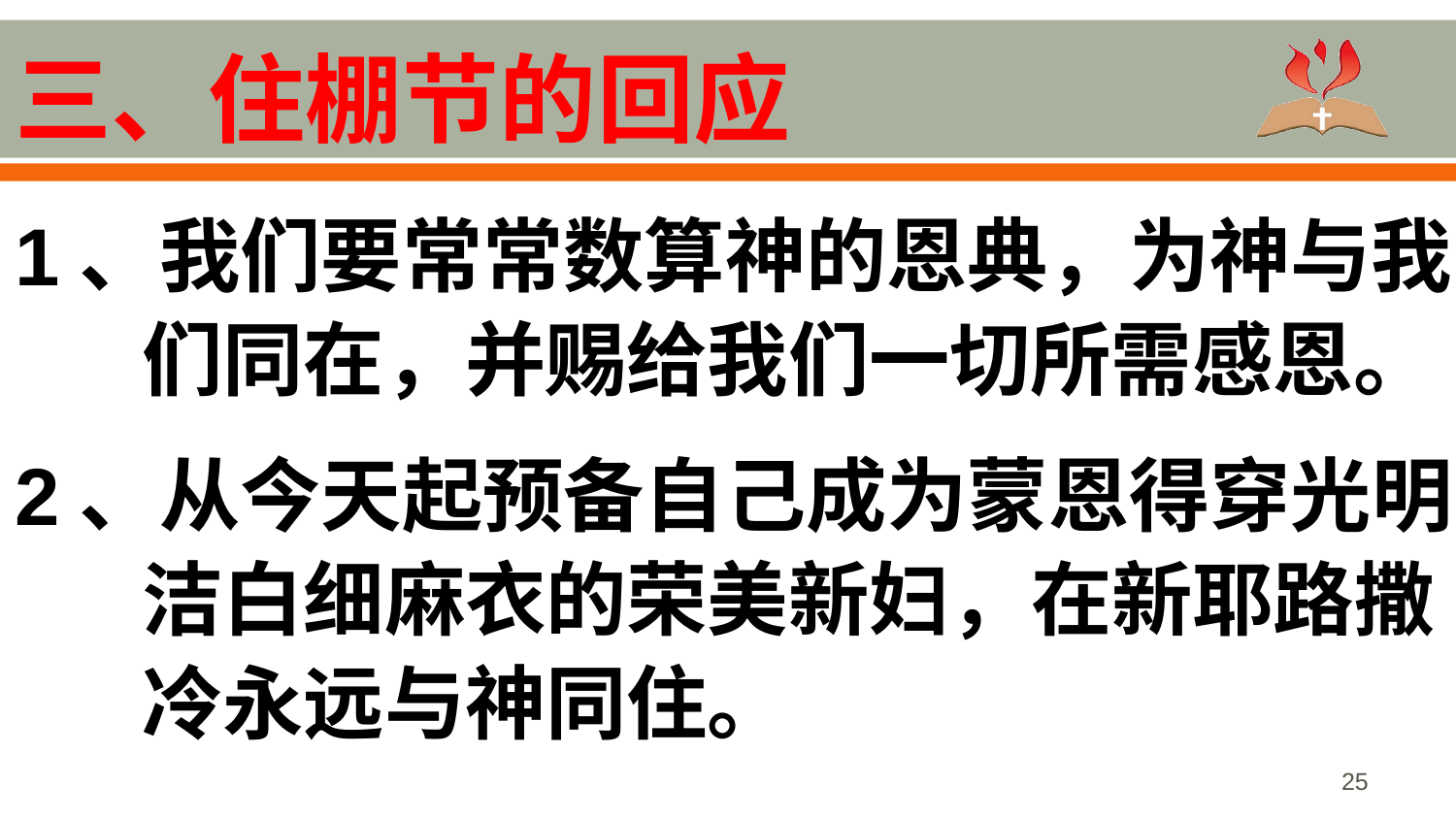

# 三、住棚节的回应
1、我们要常常数算神的恩典，为神与我们同在，并赐给我们一切所需感恩。
2、从今天起预备自己成为蒙恩得穿光明洁白细麻衣的荣美新妇，在新耶路撒冷永远与神同住。
25